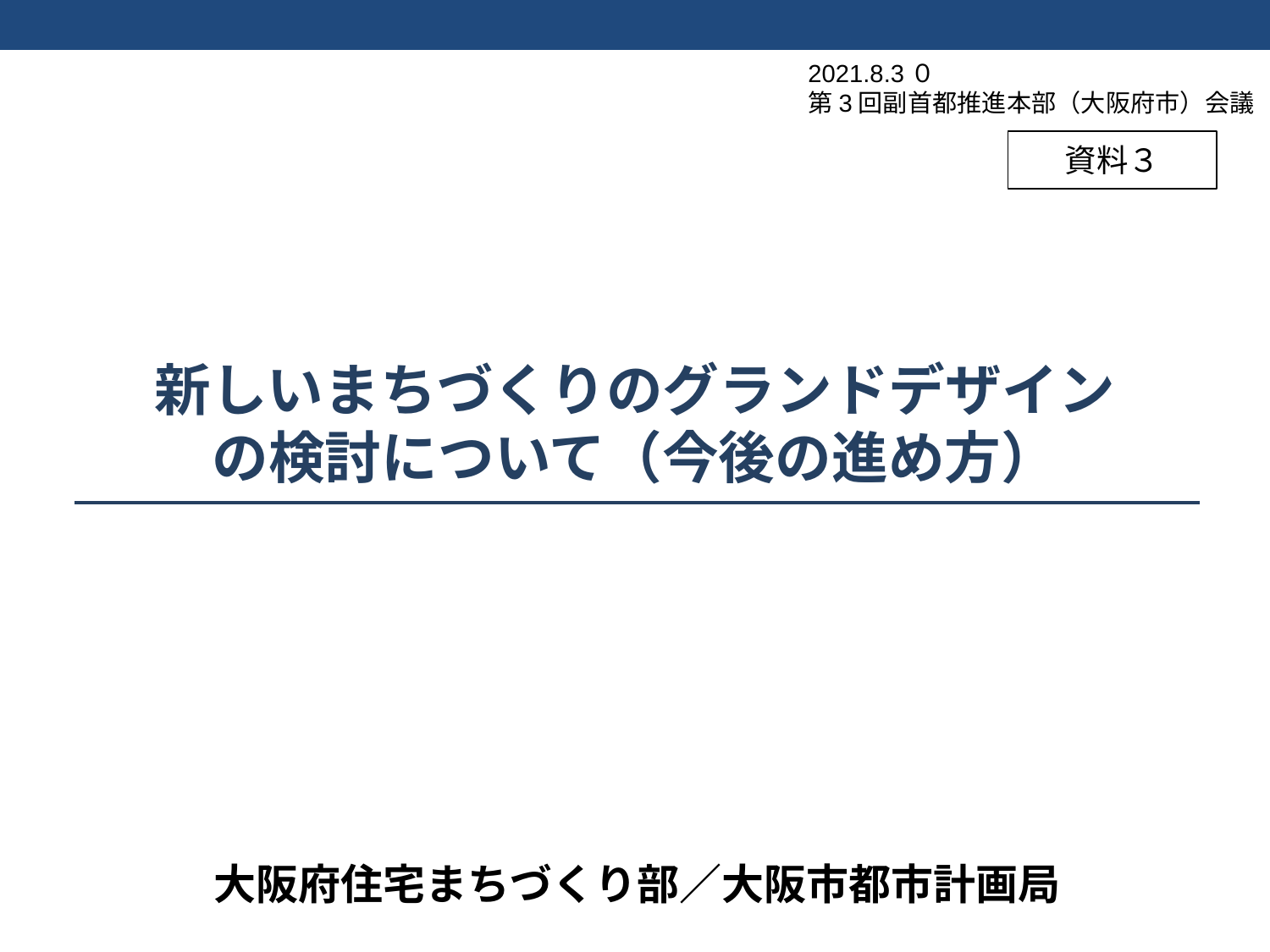

2021.8.3０
第3回副首都推進本部（大阪府市）会議
資料３
新しいまちづくりのグランドデザイン
の検討について（今後の進め方）

大阪府住宅まちづくり部／大阪市都市計画局